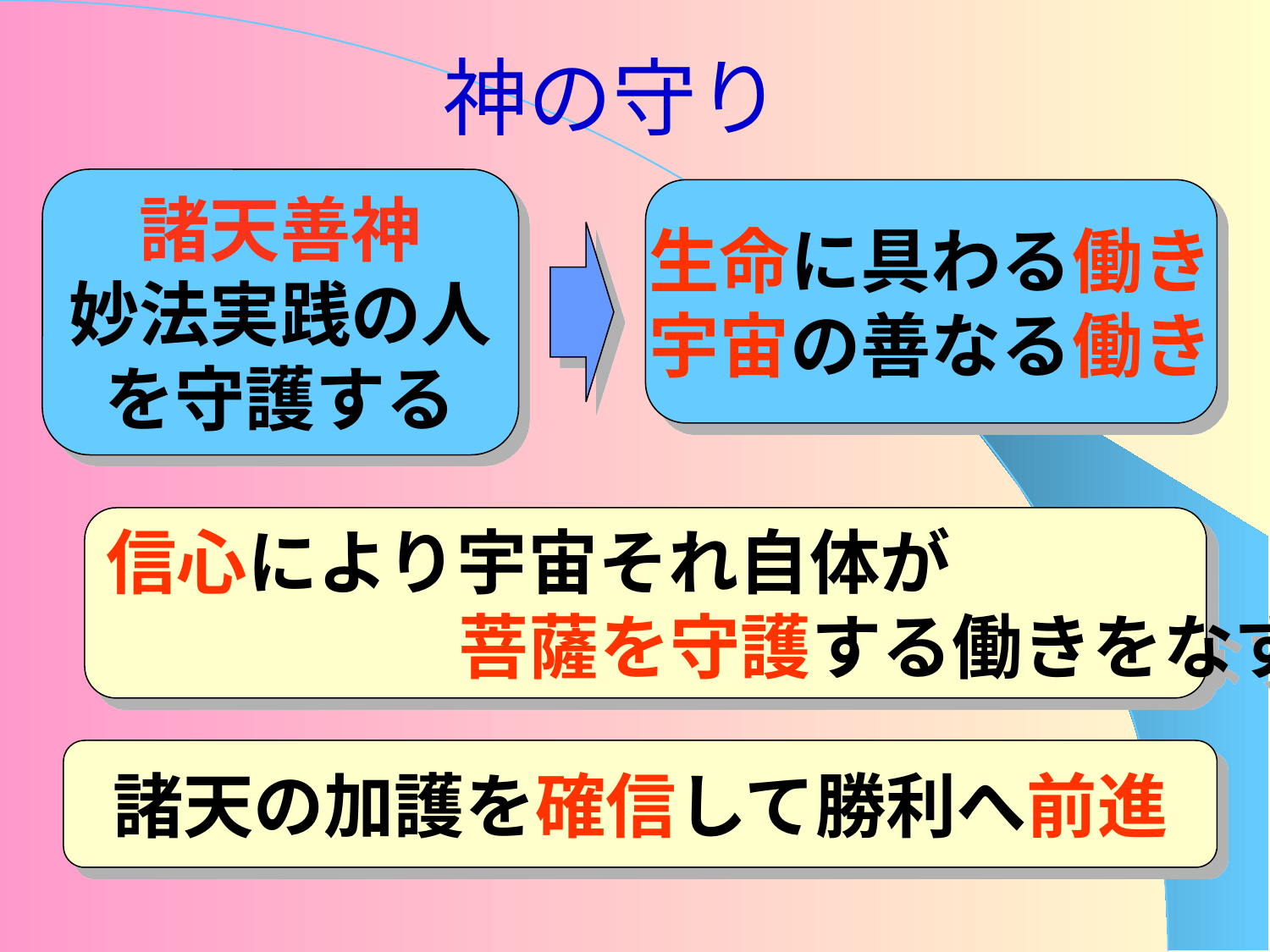

# 神の守り
諸天善神
妙法実践の人
を守護する
生命に具わる働き
宇宙の善なる働き

信心により宇宙それ自体が
　　　　　菩薩を守護する働きをなす
諸天の加護を確信して勝利へ前進